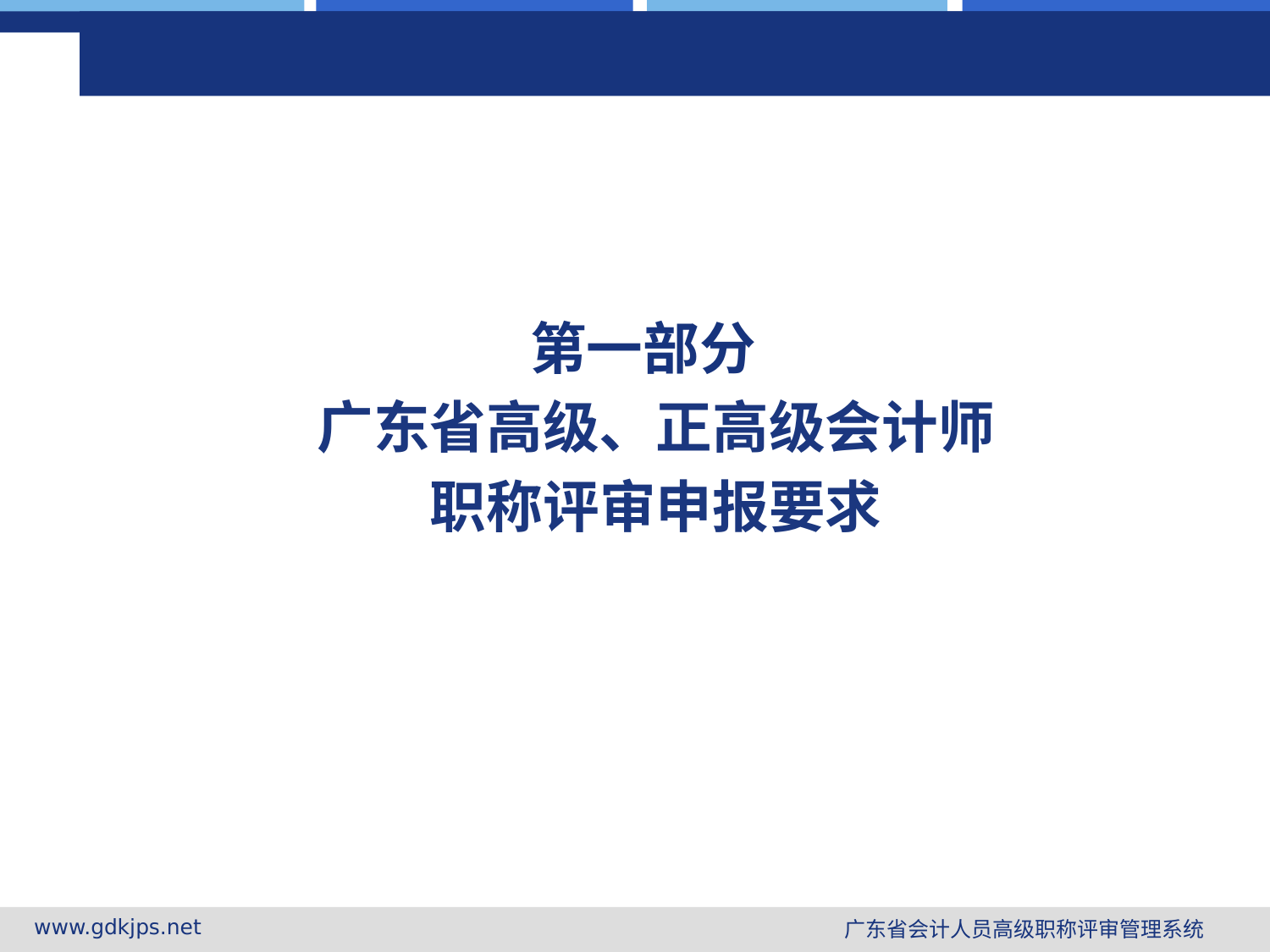

第一部分
广东省高级、正高级会计师
职称评审申报要求
www.gdkjps.net
广东省会计人员高级职称评审管理系统